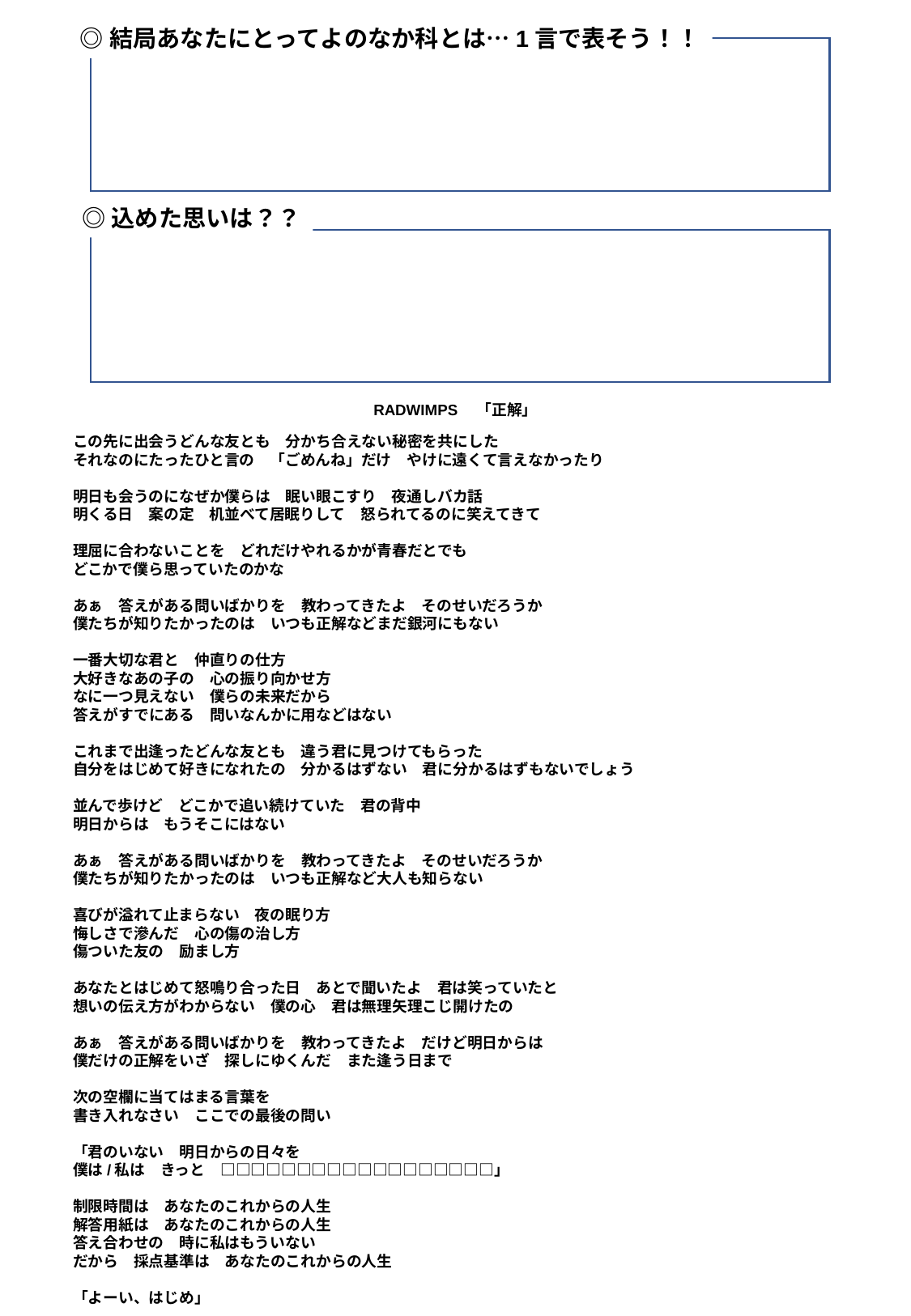

◎結局あなたにとってよのなか科とは…1言で表そう！！

◎込めた思いは？？

RADWIMPS　「正解」
この先に出会うどんな友とも　分かち合えない秘密を共にした
それなのにたったひと言の　「ごめんね」だけ　やけに遠くて言えなかったり
明日も会うのになぜか僕らは　眠い眼こすり　夜通しバカ話
明くる日　案の定　机並べて居眠りして　怒られてるのに笑えてきて
理屈に合わないことを　どれだけやれるかが青春だとでも
どこかで僕ら思っていたのかな
あぁ　答えがある問いばかりを　教わってきたよ　そのせいだろうか
僕たちが知りたかったのは　いつも正解などまだ銀河にもない
一番大切な君と　仲直りの仕方
大好きなあの子の　心の振り向かせ方
なに一つ見えない　僕らの未来だから
答えがすでにある　問いなんかに用などはない
これまで出逢ったどんな友とも　違う君に見つけてもらった
自分をはじめて好きになれたの　分かるはずない　君に分かるはずもないでしょう
並んで歩けど　どこかで追い続けていた　君の背中
明日からは　もうそこにはない
あぁ　答えがある問いばかりを　教わってきたよ　そのせいだろうか
僕たちが知りたかったのは　いつも正解など大人も知らない
喜びが溢れて止まらない　夜の眠り方
悔しさで滲んだ　心の傷の治し方
傷ついた友の　励まし方
あなたとはじめて怒鳴り合った日　あとで聞いたよ　君は笑っていたと
想いの伝え方がわからない　僕の心　君は無理矢理こじ開けたの
あぁ　答えがある問いばかりを　教わってきたよ　だけど明日からは
僕だけの正解をいざ　探しにゆくんだ　また逢う日まで
次の空欄に当てはまる言葉を
書き入れなさい　ここでの最後の問い
「君のいない　明日からの日々を
僕は/私は　きっと　□□□□□□□□□□□□□□□□□□」
制限時間は　あなたのこれからの人生
解答用紙は　あなたのこれからの人生
答え合わせの　時に私はもういない
だから　採点基準は　あなたのこれからの人生
「よーい、はじめ」